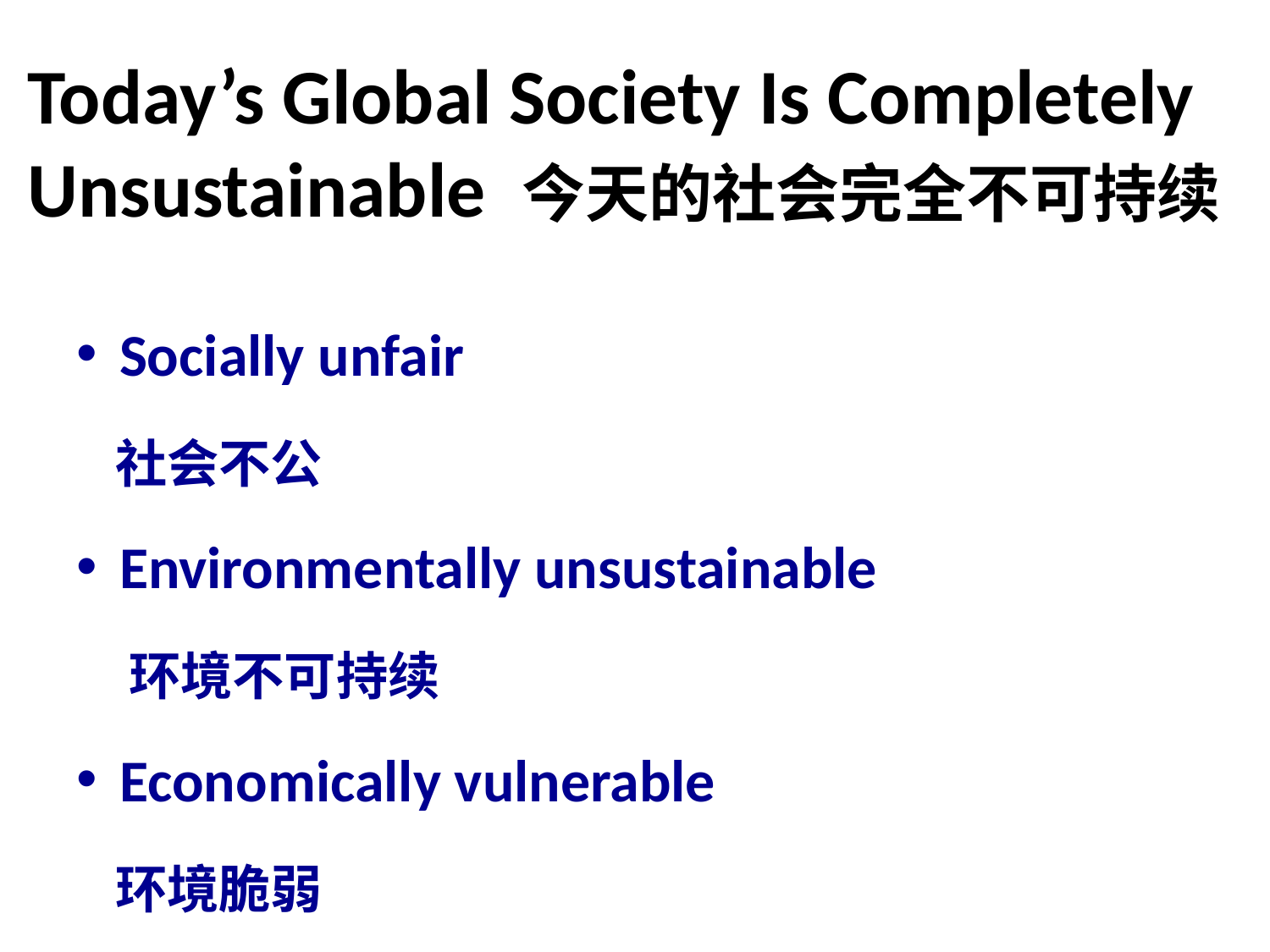

Today’s Global Society Is Completely Unsustainable 今天的社会完全不可持续
Socially unfair
  社会不公
Environmentally unsustainable
   环境不可持续
Economically vulnerable
  环境脆弱